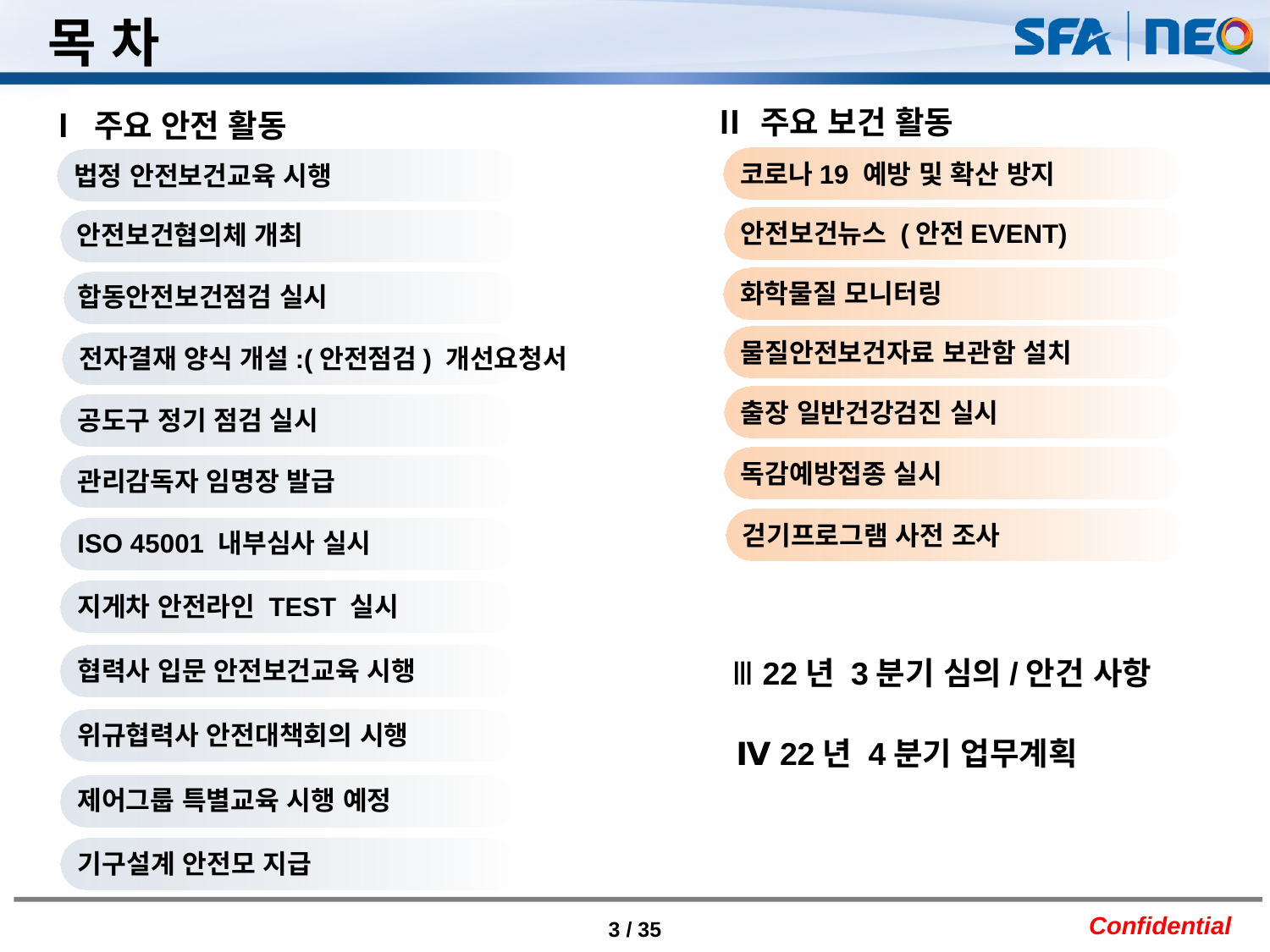

목 차
Ⅱ 주요 보건 활동
Ⅰ 주요 안전 활동

코로나19 예방 및 확산 방지
법정 안전보건교육 시행

안전보건뉴스 (안전EVENT)
안전보건협의체 개최

화학물질 모니터링

합동안전보건점검 실시

물질안전보건자료 보관함 설치

전자결재 양식 개설:(안전점검) 개선요청서

출장 일반건강검진 실시

공도구 정기 점검 실시

독감예방접종 실시

관리감독자 임명장 발급

걷기프로그램 사전 조사

ISO 45001 내부심사 실시

지게차 안전라인 TEST 실시

Ⅲ 22년 3분기 심의/안건 사항
협력사 입문 안전보건교육 시행

위규협력사 안전대책회의 시행
Ⅳ 22년 4분기 업무계획

제어그룹 특별교육 시행 예정

기구설계 안전모 지급